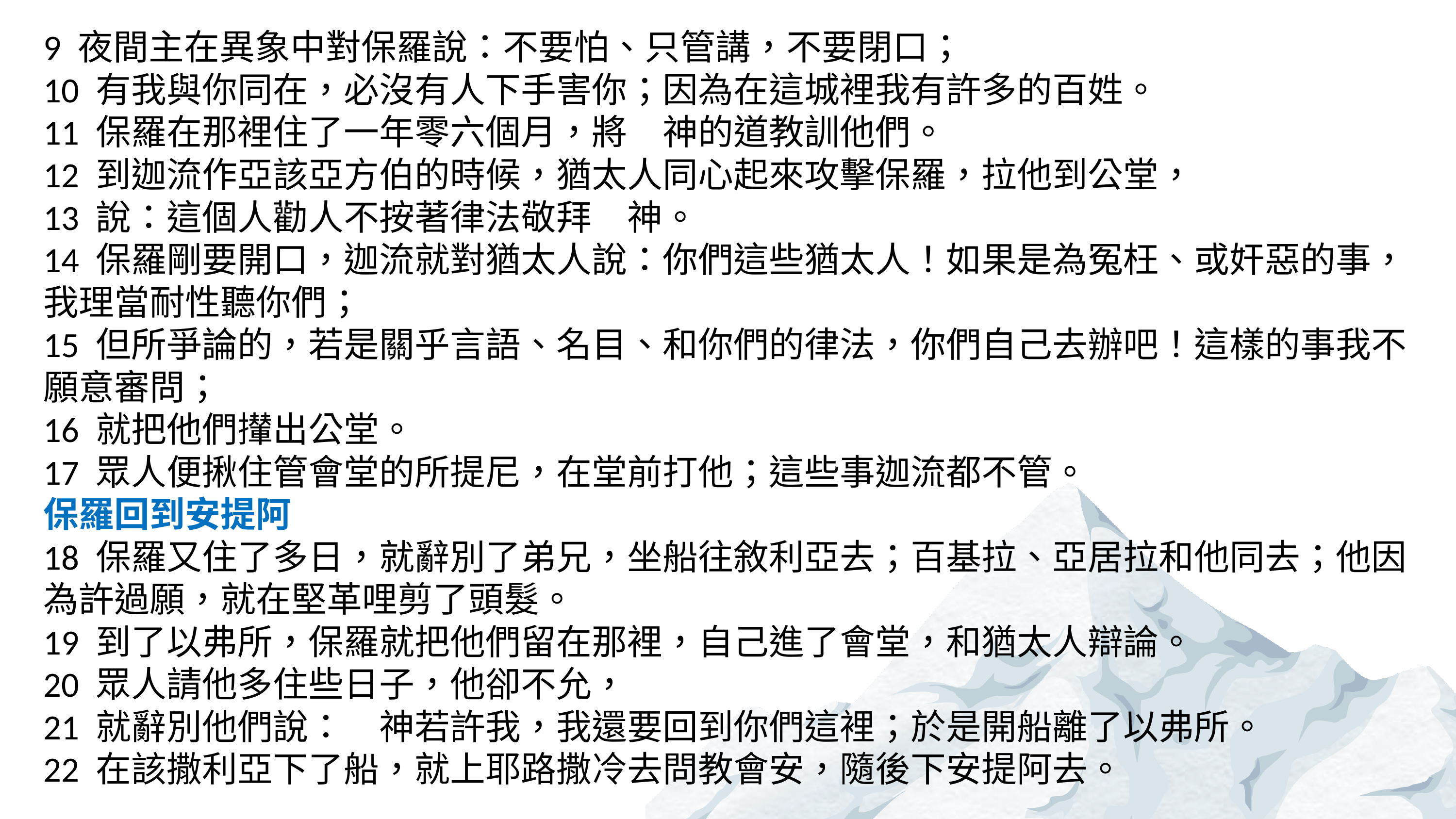

9 夜間主在異象中對保羅說：不要怕、只管講，不要閉口；
10 有我與你同在，必沒有人下手害你；因為在這城裡我有許多的百姓。
11 保羅在那裡住了一年零六個月，將　神的道教訓他們。
12 到迦流作亞該亞方伯的時候，猶太人同心起來攻擊保羅，拉他到公堂，
13 說：這個人勸人不按著律法敬拜　神。
14 保羅剛要開口，迦流就對猶太人說：你們這些猶太人！如果是為冤枉、或奸惡的事，我理當耐性聽你們；
15 但所爭論的，若是關乎言語、名目、和你們的律法，你們自己去辦吧！這樣的事我不願意審問；
16 就把他們攆出公堂。
17 眾人便揪住管會堂的所提尼，在堂前打他；這些事迦流都不管。
保羅回到安提阿
18 保羅又住了多日，就辭別了弟兄，坐船往敘利亞去；百基拉、亞居拉和他同去；他因為許過願，就在堅革哩剪了頭髮。
19 到了以弗所，保羅就把他們留在那裡，自己進了會堂，和猶太人辯論。
20 眾人請他多住些日子，他卻不允，
21 就辭別他們說：　神若許我，我還要回到你們這裡；於是開船離了以弗所。
22 在該撒利亞下了船，就上耶路撒冷去問教會安，隨後下安提阿去。